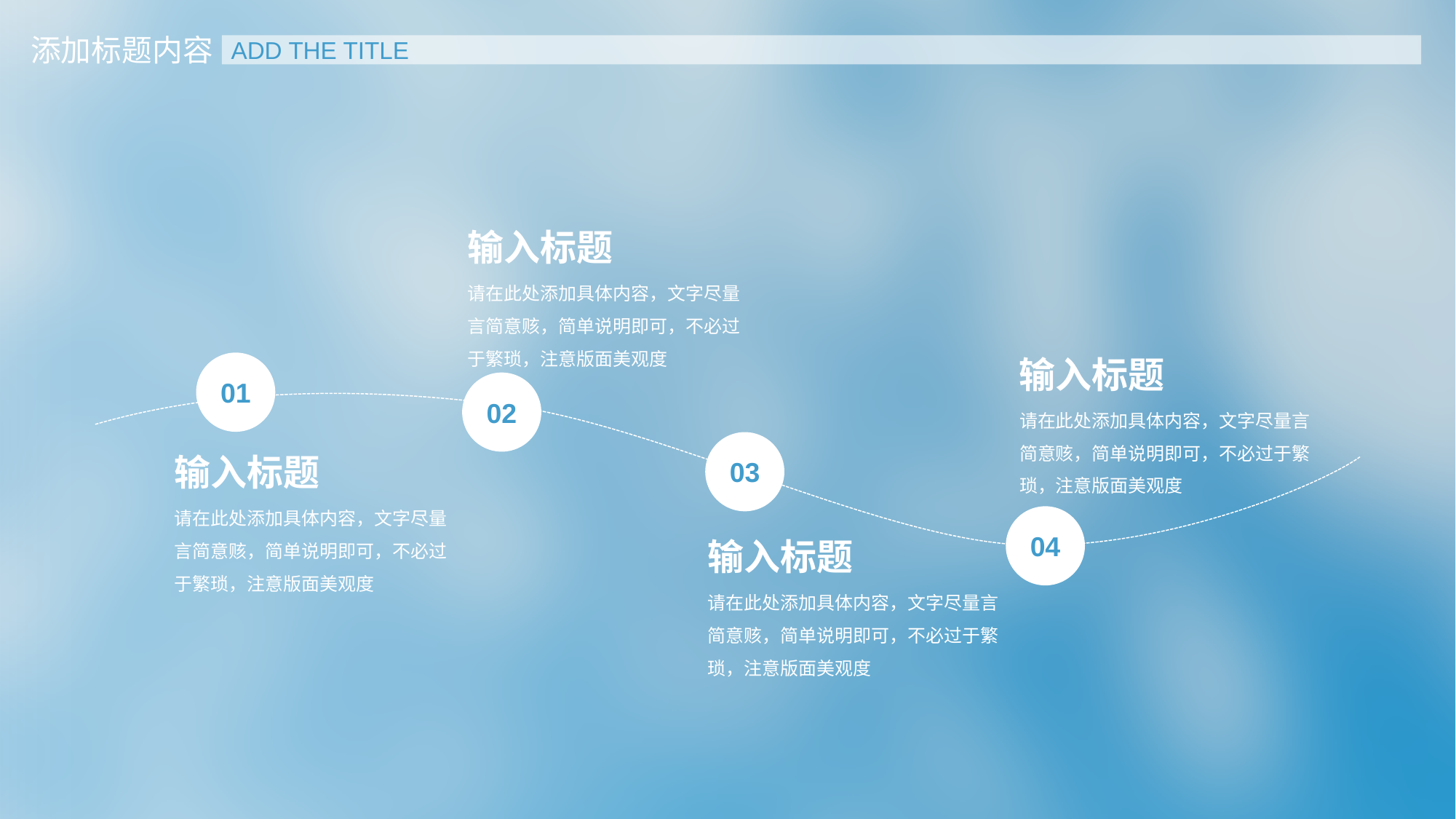

添加标题内容
ADD THE TITLE

输入标题
请在此处添加具体内容，文字尽量言简意赅，简单说明即可，不必过于繁琐，注意版面美观度
输入标题
01
02
请在此处添加具体内容，文字尽量言简意赅，简单说明即可，不必过于繁琐，注意版面美观度

03
输入标题
请在此处添加具体内容，文字尽量言简意赅，简单说明即可，不必过于繁琐，注意版面美观度
04
输入标题
请在此处添加具体内容，文字尽量言简意赅，简单说明即可，不必过于繁琐，注意版面美观度